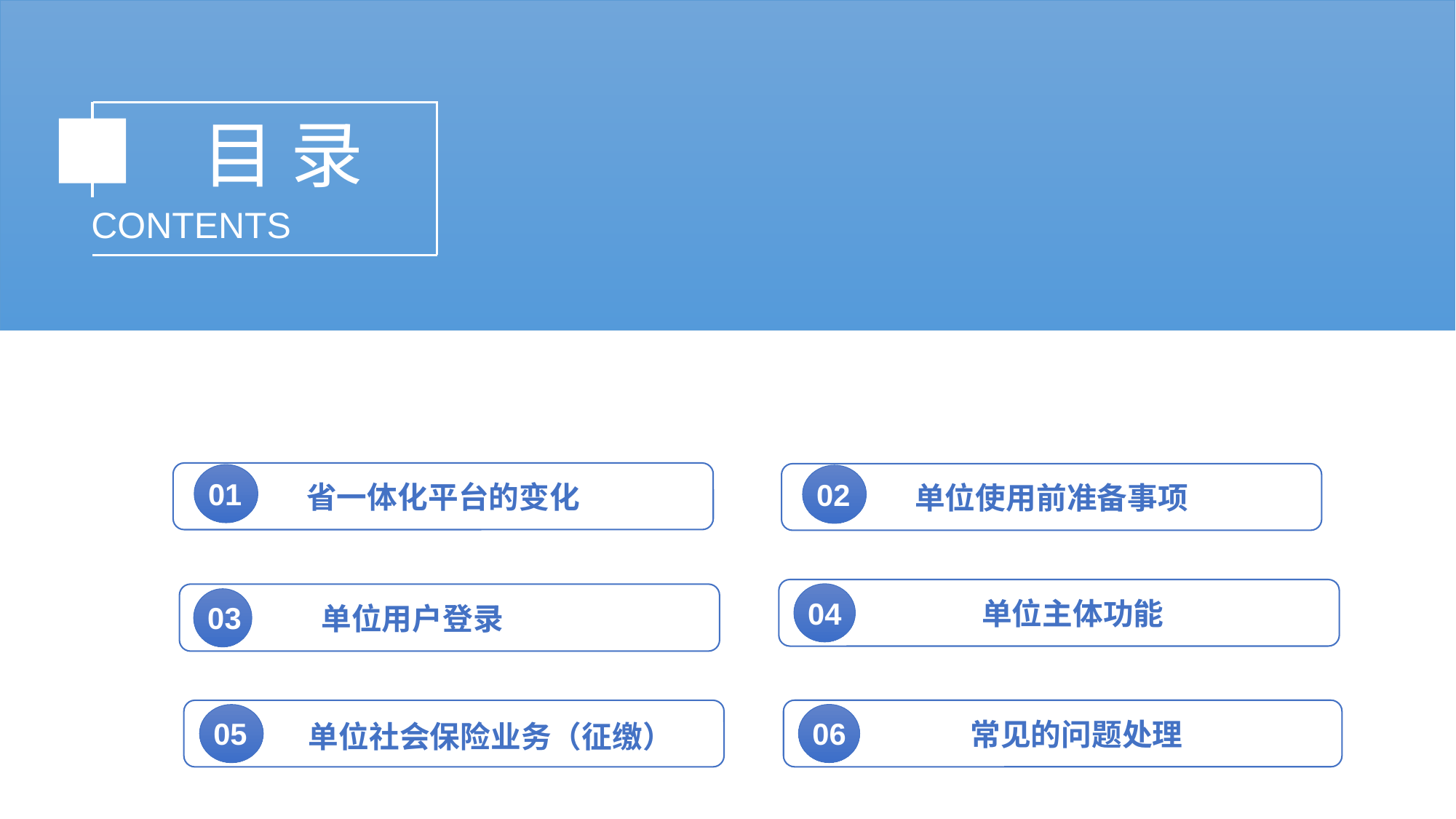

目 录

CONTENTS
省一体化平台的变化

01

单位使用前准备事项

02

04
单位主体功能

03
   单位用户登录

06
常见的问题处理

05
单位社会保险业务（征缴）